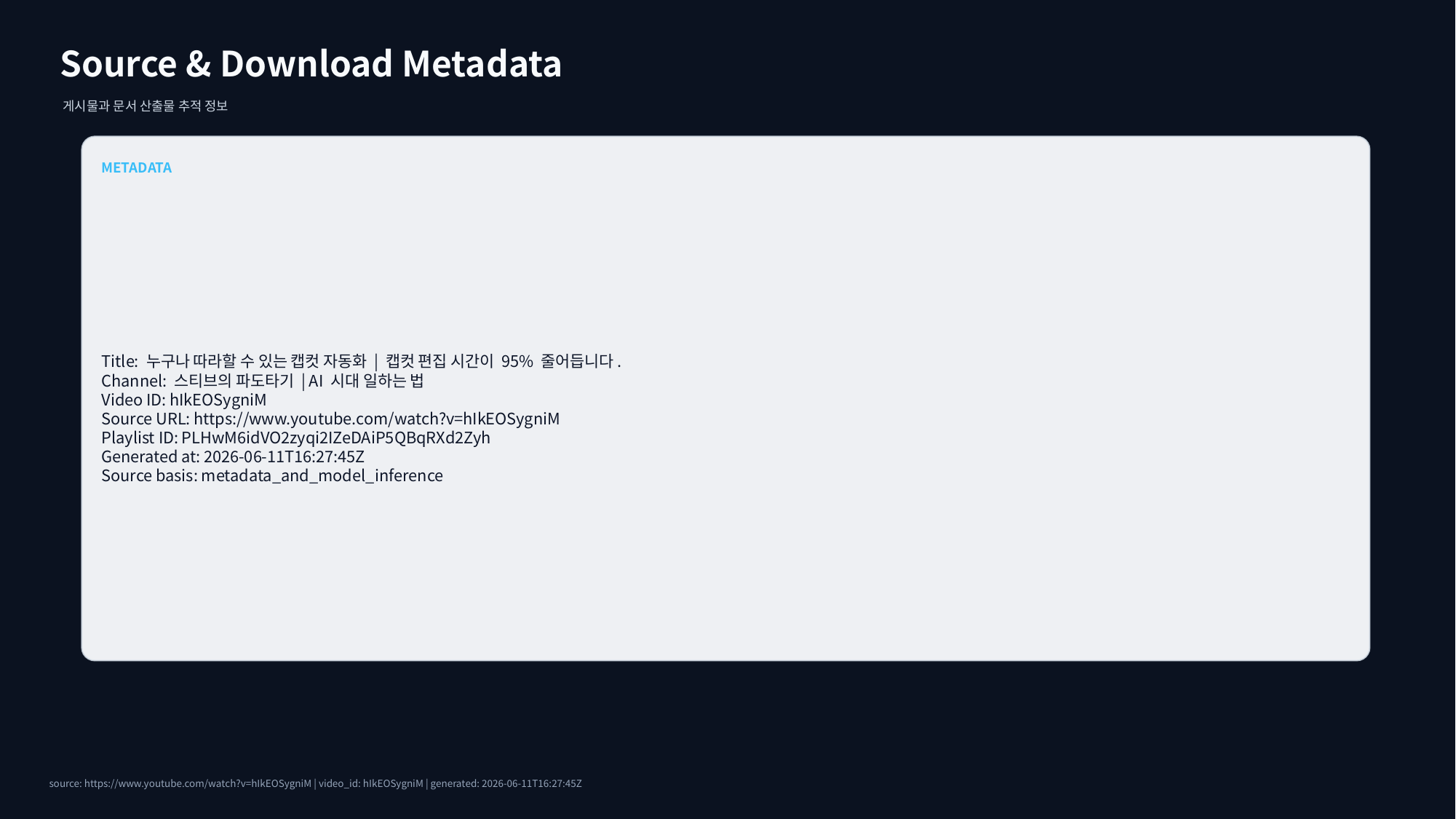

Source & Download Metadata
게시물과 문서 산출물 추적 정보

METADATA
Title: 누구나 따라할 수 있는 캡컷 자동화 | 캡컷 편집 시간이 95% 줄어듭니다.
Channel: 스티브의 파도타기 | AI 시대 일하는 법
Video ID: hIkEOSygniM
Source URL: https://www.youtube.com/watch?v=hIkEOSygniM
Playlist ID: PLHwM6idVO2zyqi2IZeDAiP5QBqRXd2Zyh
Generated at: 2026-06-11T16:27:45Z
Source basis: metadata_and_model_inference
source: https://www.youtube.com/watch?v=hIkEOSygniM | video_id: hIkEOSygniM | generated: 2026-06-11T16:27:45Z